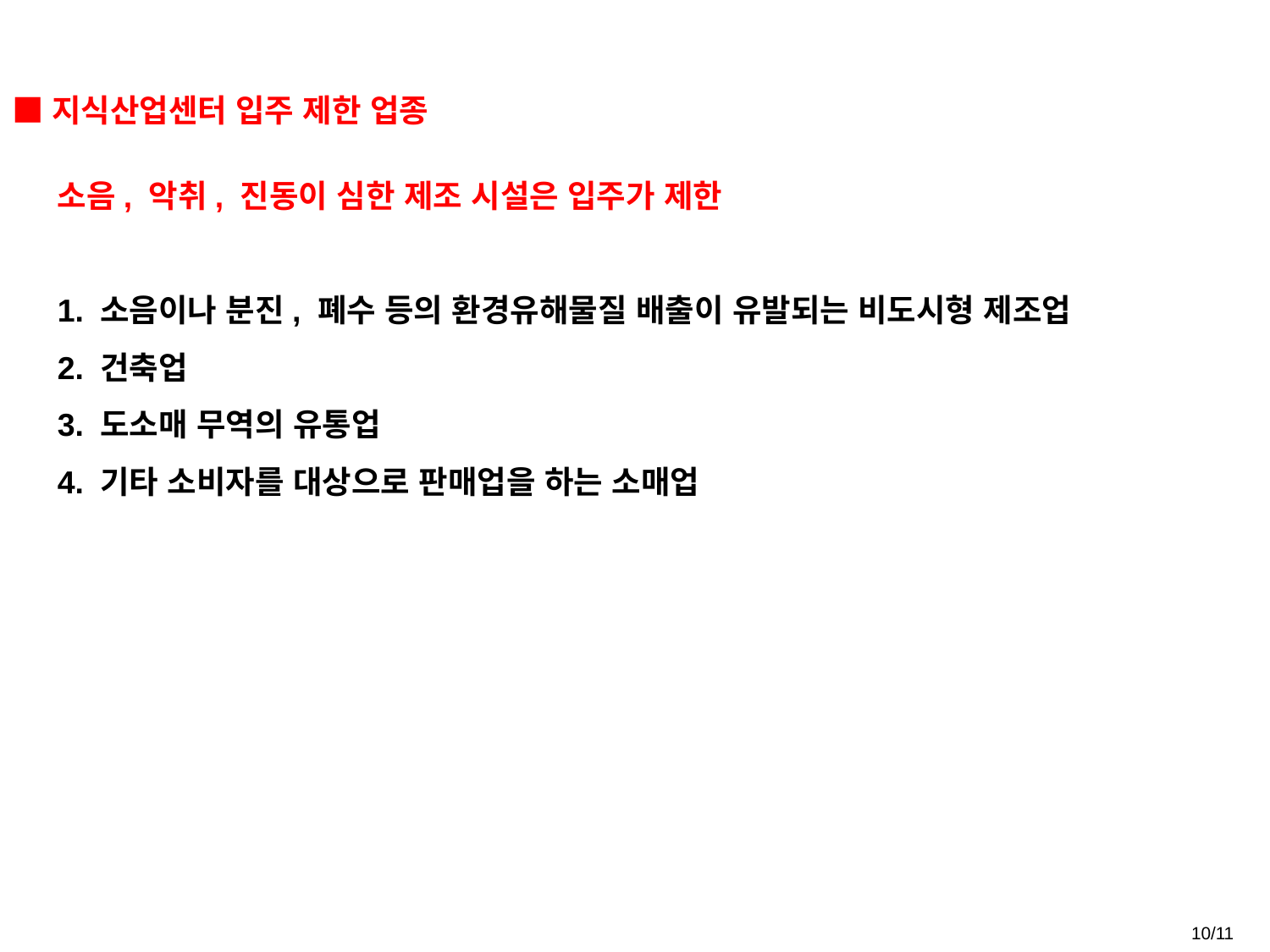

■지식산업센터 입주 제한 업종
소음, 악취, 진동이 심한 제조 시설은 입주가 제한
​
1. 소음이나 분진, 폐수 등의 환경유해물질 배출이 유발되는 비도시형 제조업
2. 건축업
3. 도소매 무역의 유통업
4. 기타 소비자를 대상으로 판매업을 하는 소매업
10/11